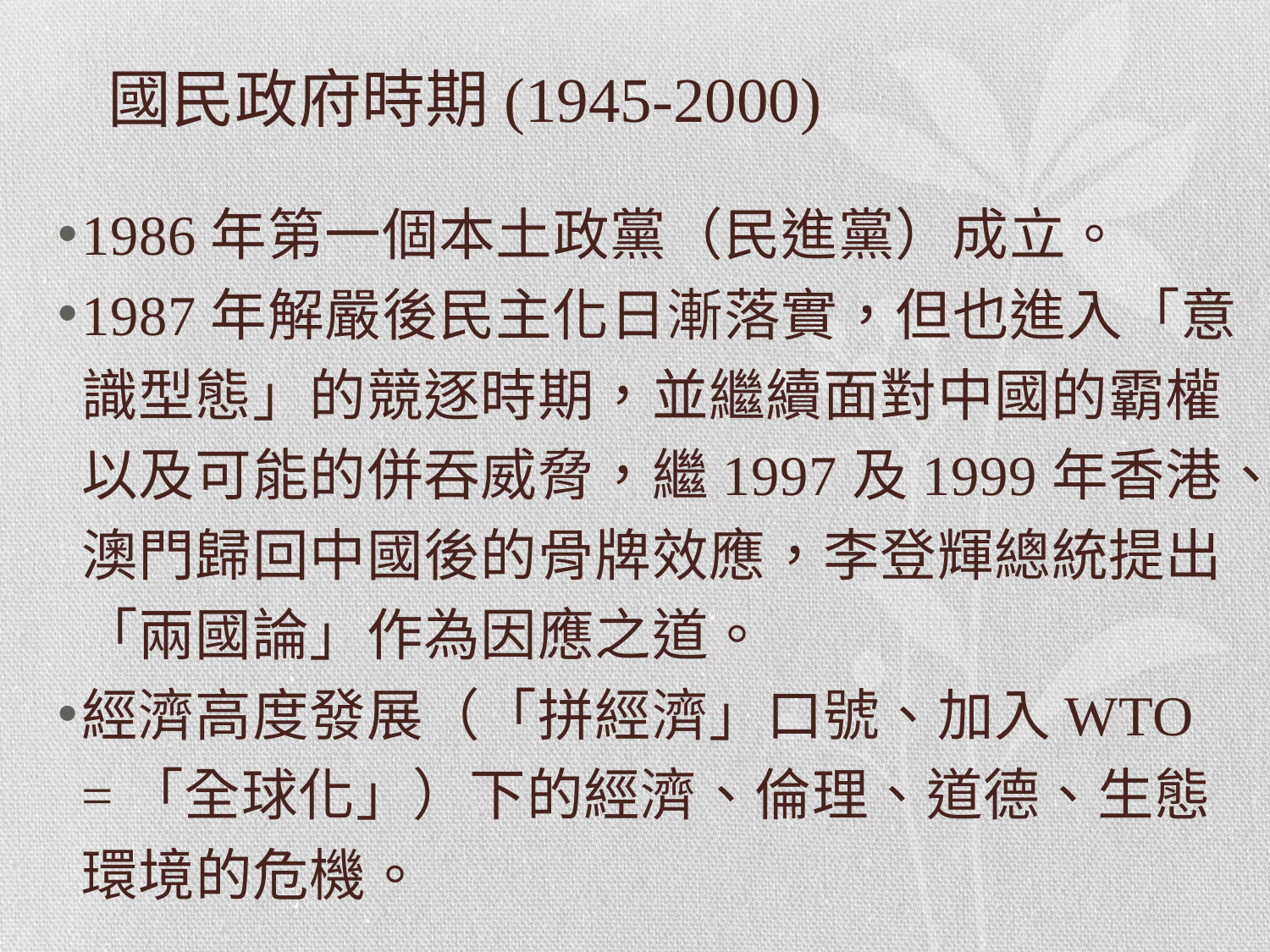

# 國民政府時期(1945-2000)
1986年第一個本土政黨（民進黨）成立。
1987年解嚴後民主化日漸落實，但也進入「意識型態」的競逐時期，並繼續面對中國的霸權以及可能的併吞威脅，繼1997及1999年香港、澳門歸回中國後的骨牌效應，李登輝總統提出「兩國論」作為因應之道。
經濟高度發展（「拼經濟」口號、加入WTO =「全球化」）下的經濟、倫理、道德、生態環境的危機。